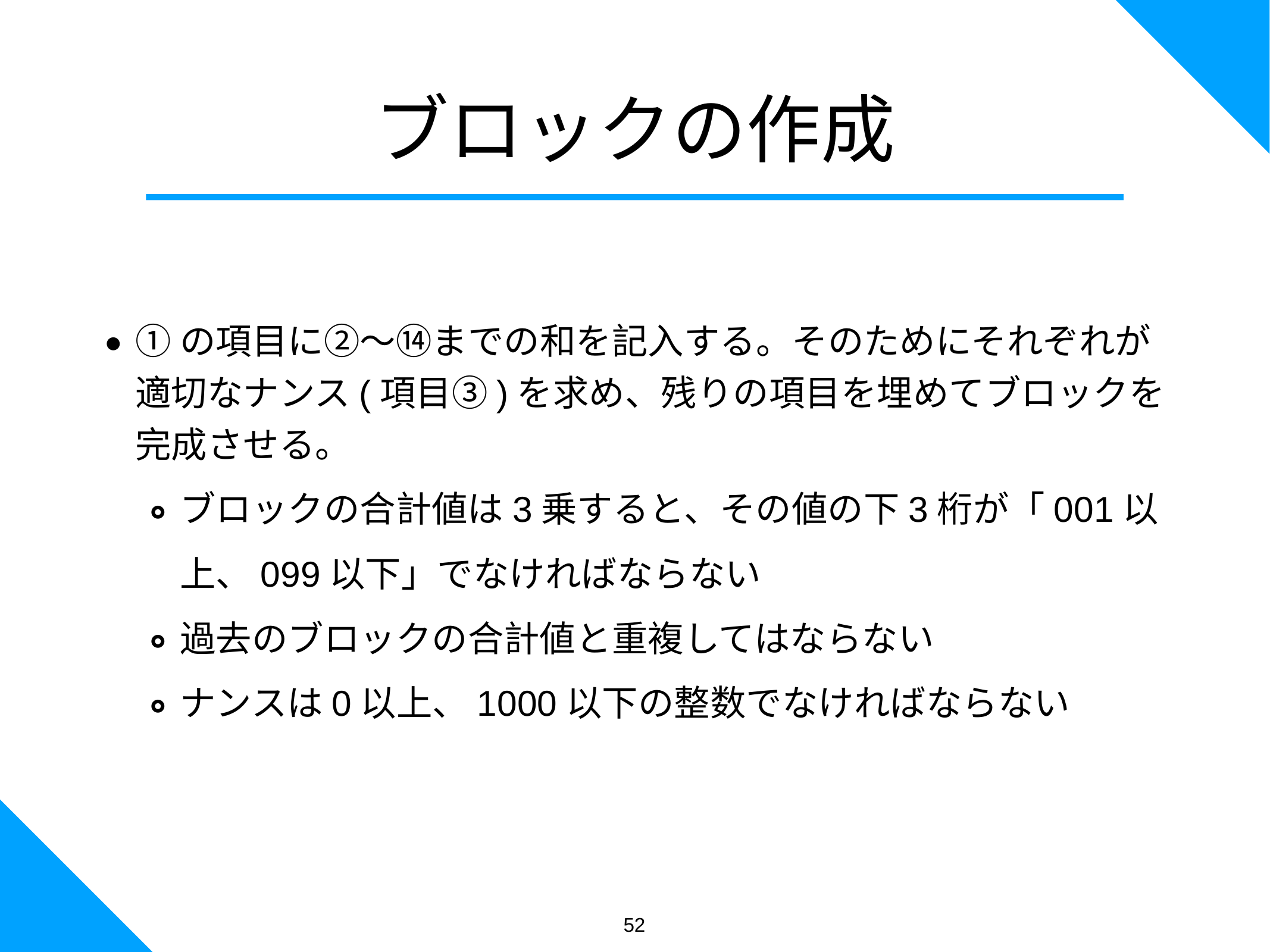

ブロックの作成
①の項目に②〜⑭までの和を記入する。そのためにそれぞれが適切なナンス(項目③)を求め、残りの項目を埋めてブロックを完成させる。
ブロックの合計値は3乗すると、その値の下3桁が「001以上、099以下」でなければならない
過去のブロックの合計値と重複してはならない
ナンスは0以上、1000以下の整数でなければならない
52